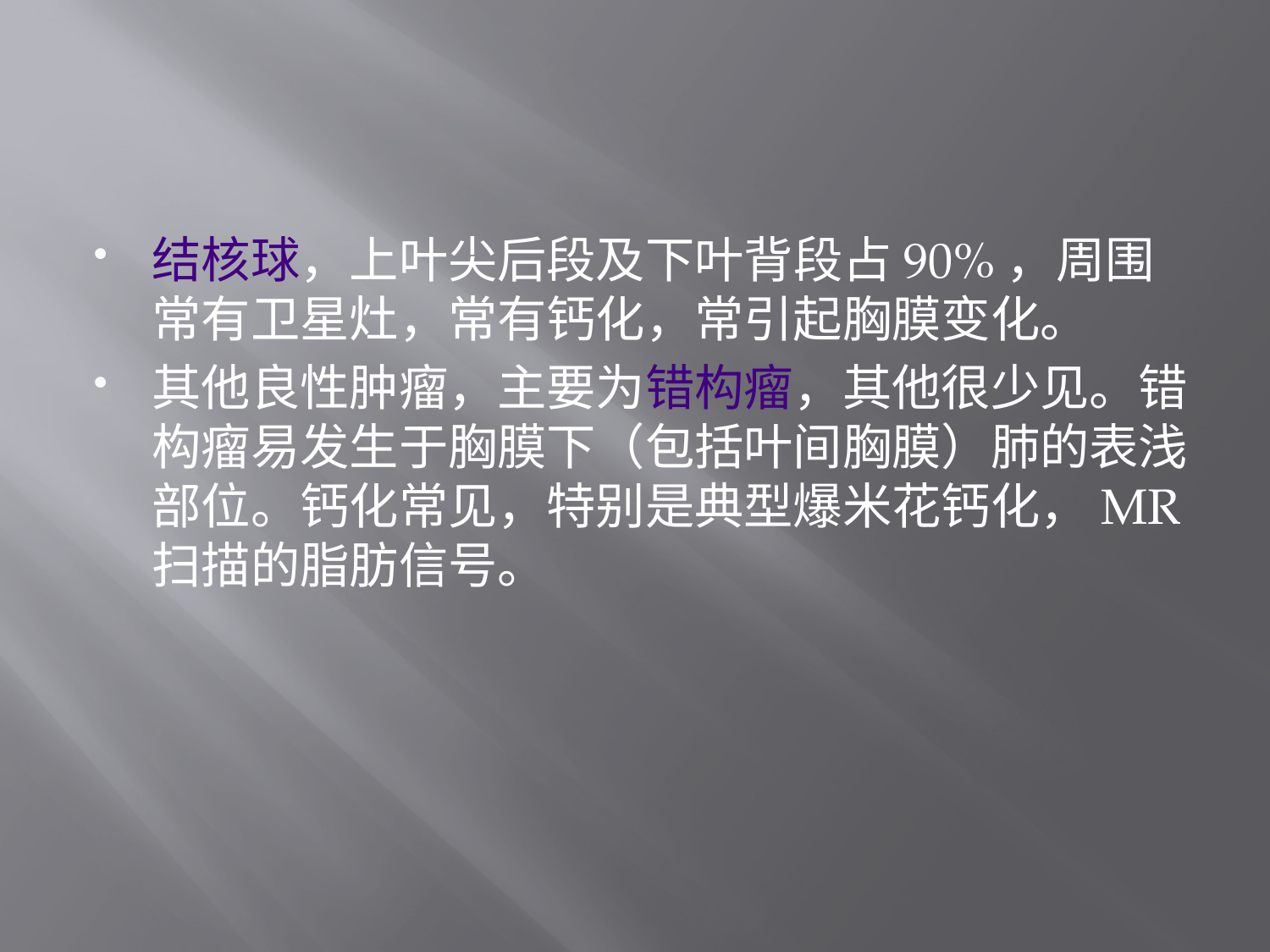

结核球，上叶尖后段及下叶背段占90%，周围常有卫星灶，常有钙化，常引起胸膜变化。
其他良性肿瘤，主要为错构瘤，其他很少见。错构瘤易发生于胸膜下（包括叶间胸膜）肺的表浅部位。钙化常见，特别是典型爆米花钙化，MR扫描的脂肪信号。